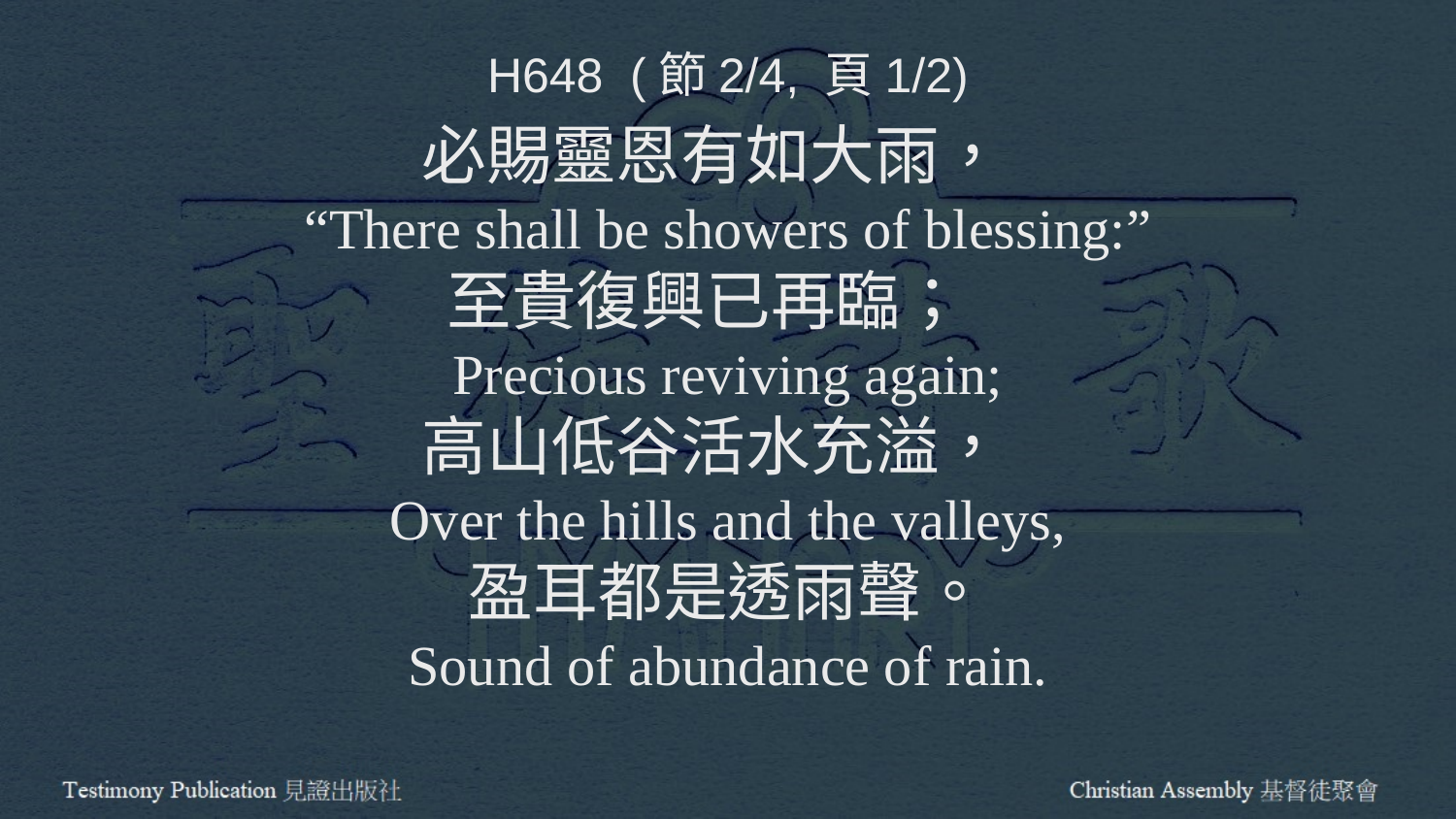

H648  (節2/4, 頁1/2)
必賜靈恩有如大雨，
“There shall be showers of blessing:”
至貴復興已再臨；
Precious reviving again;
高山低谷活水充溢，
Over the hills and the valleys,
盈耳都是透雨聲。
Sound of abundance of rain.